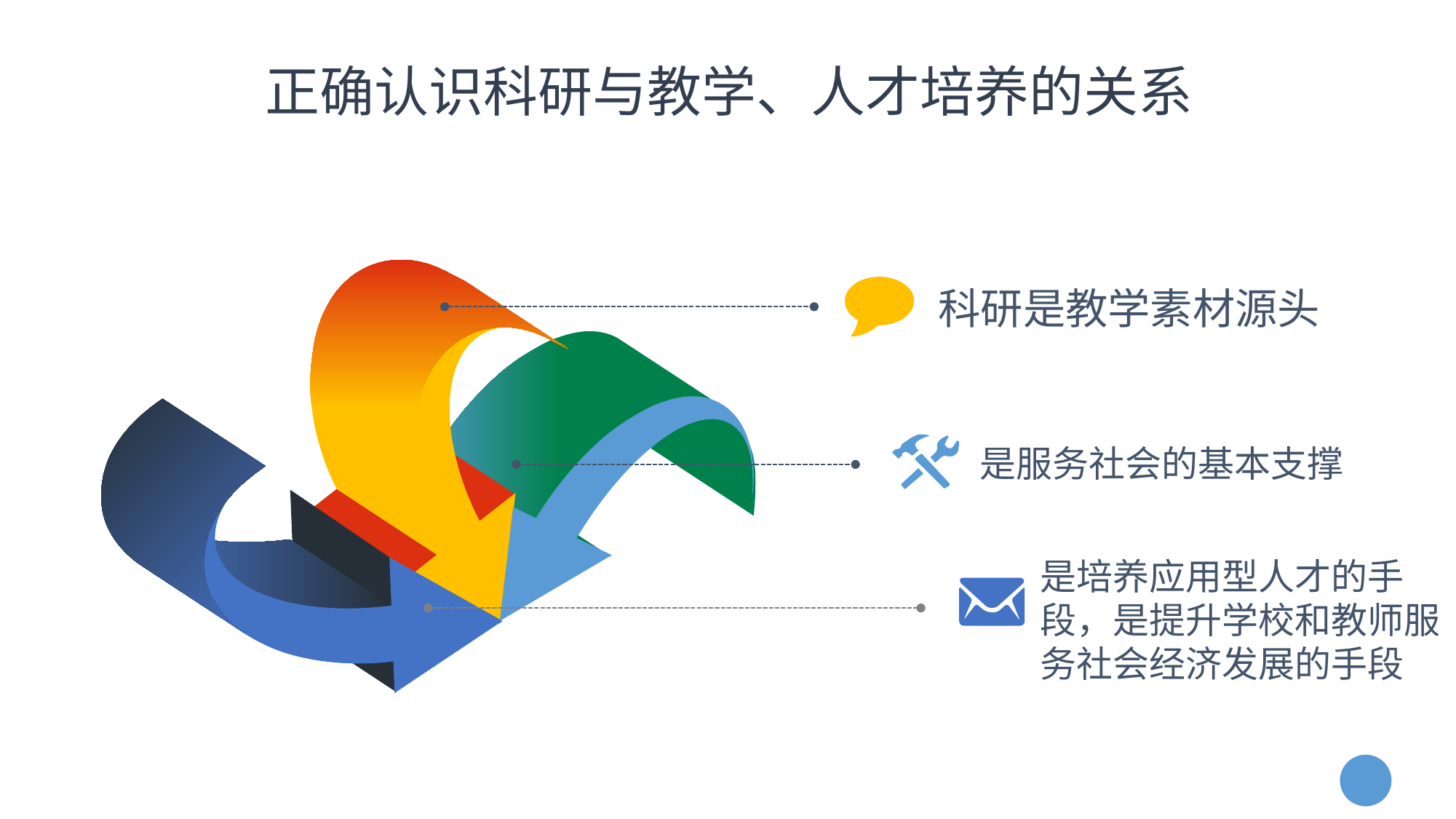

# 正确认识科研与教学、人才培养的关系

科研是教学素材源头

是服务社会的基本支撑

是培养应用型人才的手段，是提升学校和教师服务社会经济发展的手段

23